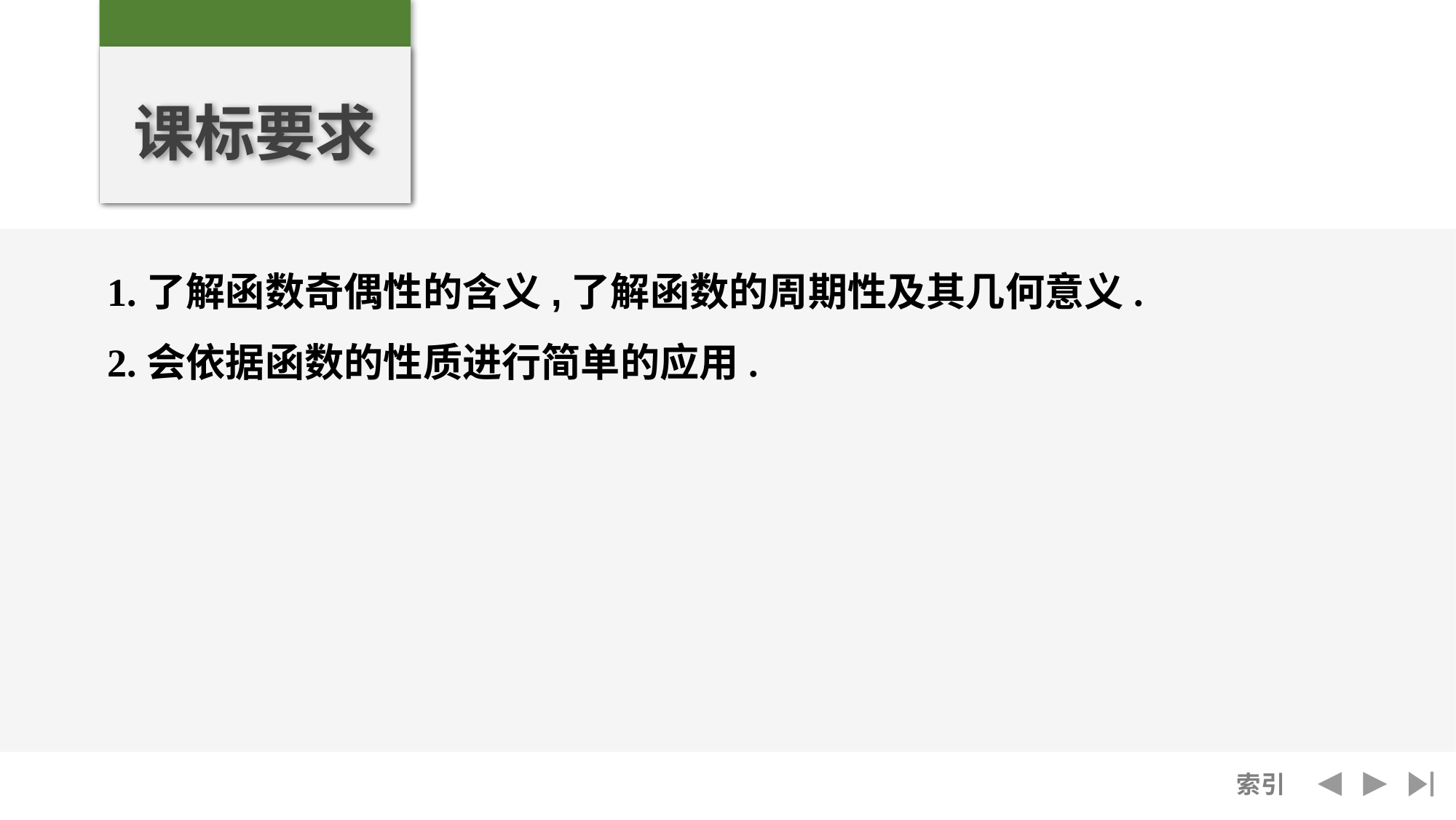

1.了解函数奇偶性的含义,了解函数的周期性及其几何意义.
2.会依据函数的性质进行简单的应用.